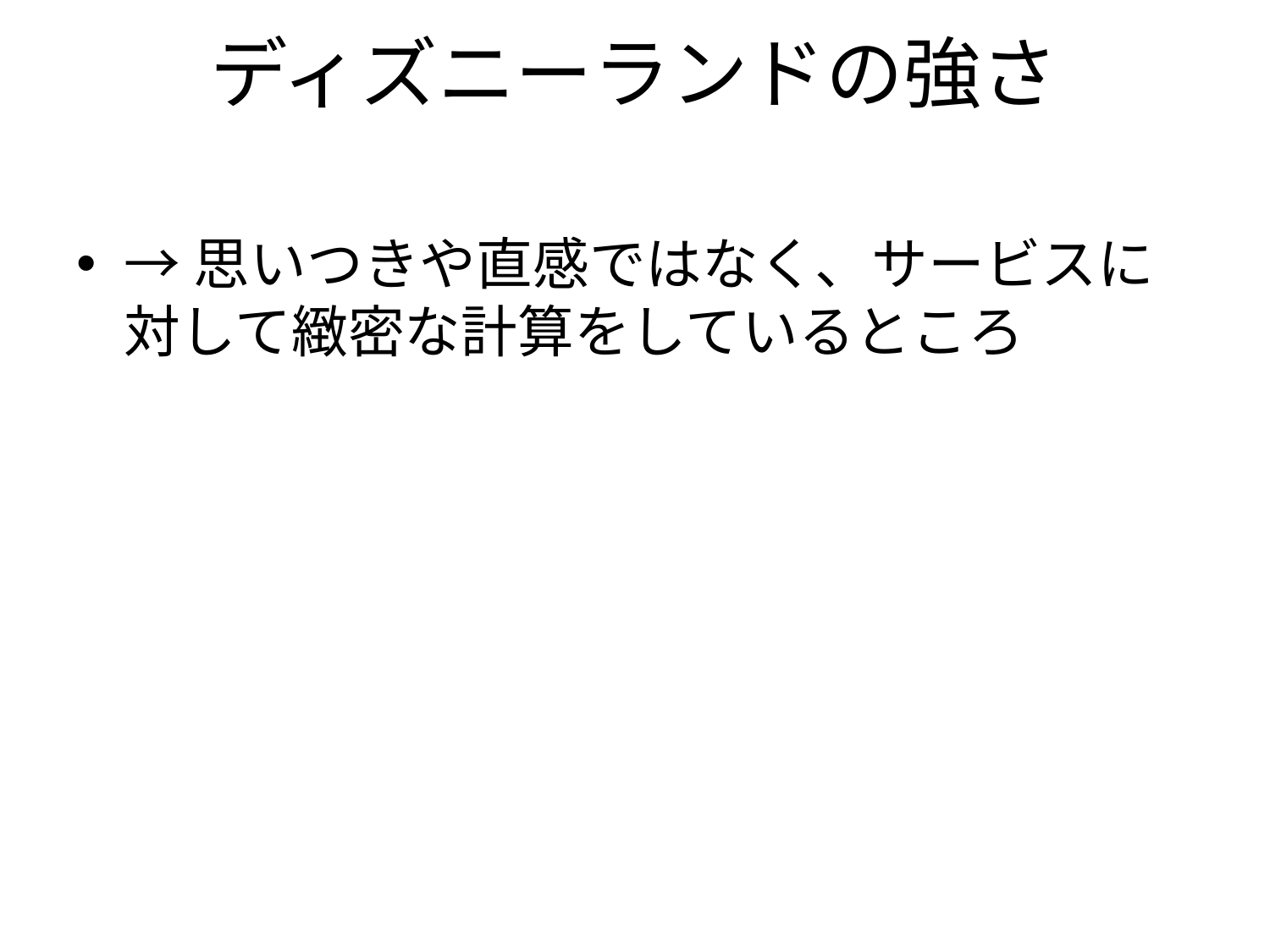

# ディズニーランドの強さ
→思いつきや直感ではなく、サービスに対して緻密な計算をしているところ